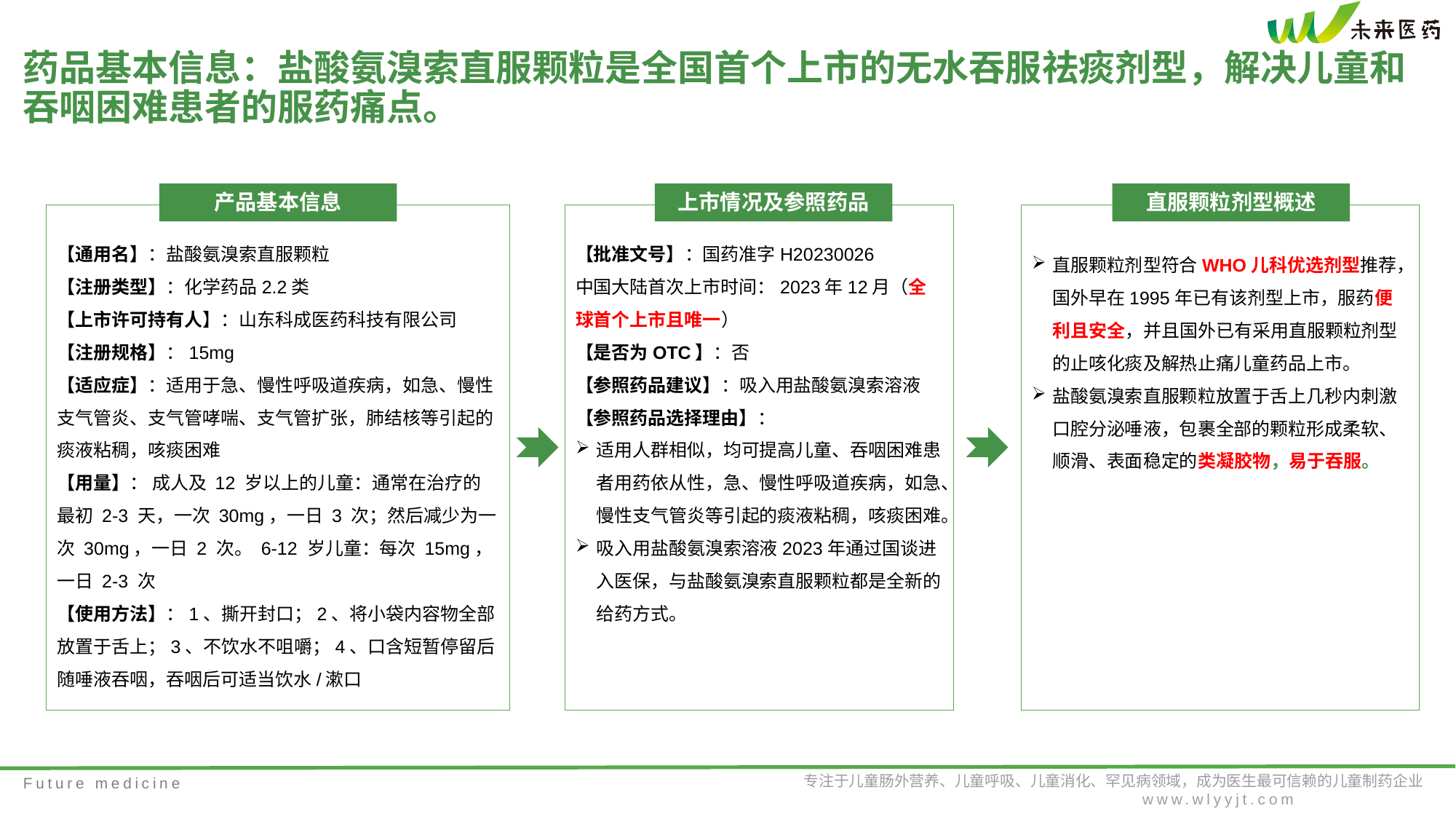

药品基本信息：盐酸氨溴索直服颗粒是全国首个上市的无水吞服祛痰剂型，解决儿童和吞咽困难患者的服药痛点。
产品基本信息
上市情况及参照药品
直服颗粒剂型概述

直服颗粒剂型符合WHO儿科优选剂型推荐，国外早在1995年已有该剂型上市，服药便利且安全，并且国外已有采用直服颗粒剂型的止咳化痰及解热止痛儿童药品上市。
盐酸氨溴索直服颗粒放置于舌上几秒内刺激口腔分泌唾液，包裹全部的颗粒形成柔软、顺滑、表面稳定的类凝胶物，易于吞服。

【通用名】：盐酸氨溴索直服颗粒
【注册类型】：化学药品2.2类
【上市许可持有人】：山东科成医药科技有限公司
【注册规格】：15mg
【适应症】：适用于急、慢性呼吸道疾病，如急、慢性支气管炎、支气管哮喘、支气管扩张，肺结核等引起的痰液粘稠，咳痰困难
【用量】： 成人及 12 岁以上的儿童：通常在治疗的最初 2-3 天，一次 30mg，一日 3 次；然后减少为一次 30mg，一日 2 次。 6-12 岁儿童：每次 15mg，一日 2-3 次
【使用方法】：1、撕开封口；2、将小袋内容物全部放置于舌上；3、不饮水不咀嚼；4、口含短暂停留后随唾液吞咽，吞咽后可适当饮水/漱口

【批准文号】：国药准字H20230026
中国大陆首次上市时间：2023年12月（全球首个上市且唯一）
【是否为OTC】：否
【参照药品建议】：吸入用盐酸氨溴索溶液
【参照药品选择理由】：
适用人群相似，均可提高儿童、吞咽困难患者用药依从性，急、慢性呼吸道疾病，如急、慢性支气管炎等引起的痰液粘稠，咳痰困难。
吸入用盐酸氨溴索溶液2023年通过国谈进入医保，与盐酸氨溴索直服颗粒都是全新的给药方式。